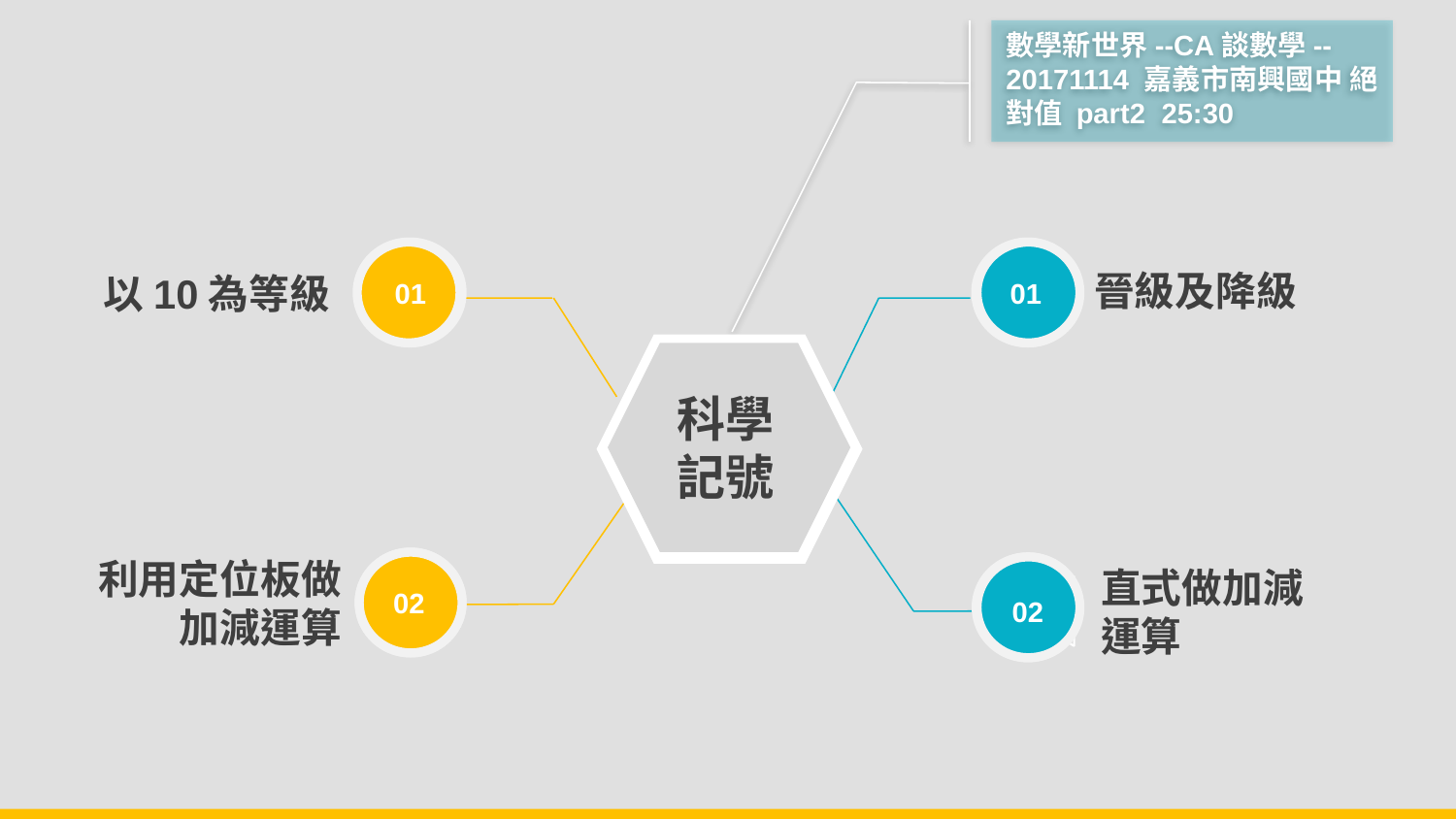

數學新世界--CA談數學--20171114 嘉義市南興國中 絕對值 part2  25:30

以10為等級

01

晉級及降級

01

科學
記號
CSWADI

直式做加減運算

02

利用定位板做加減運算

02